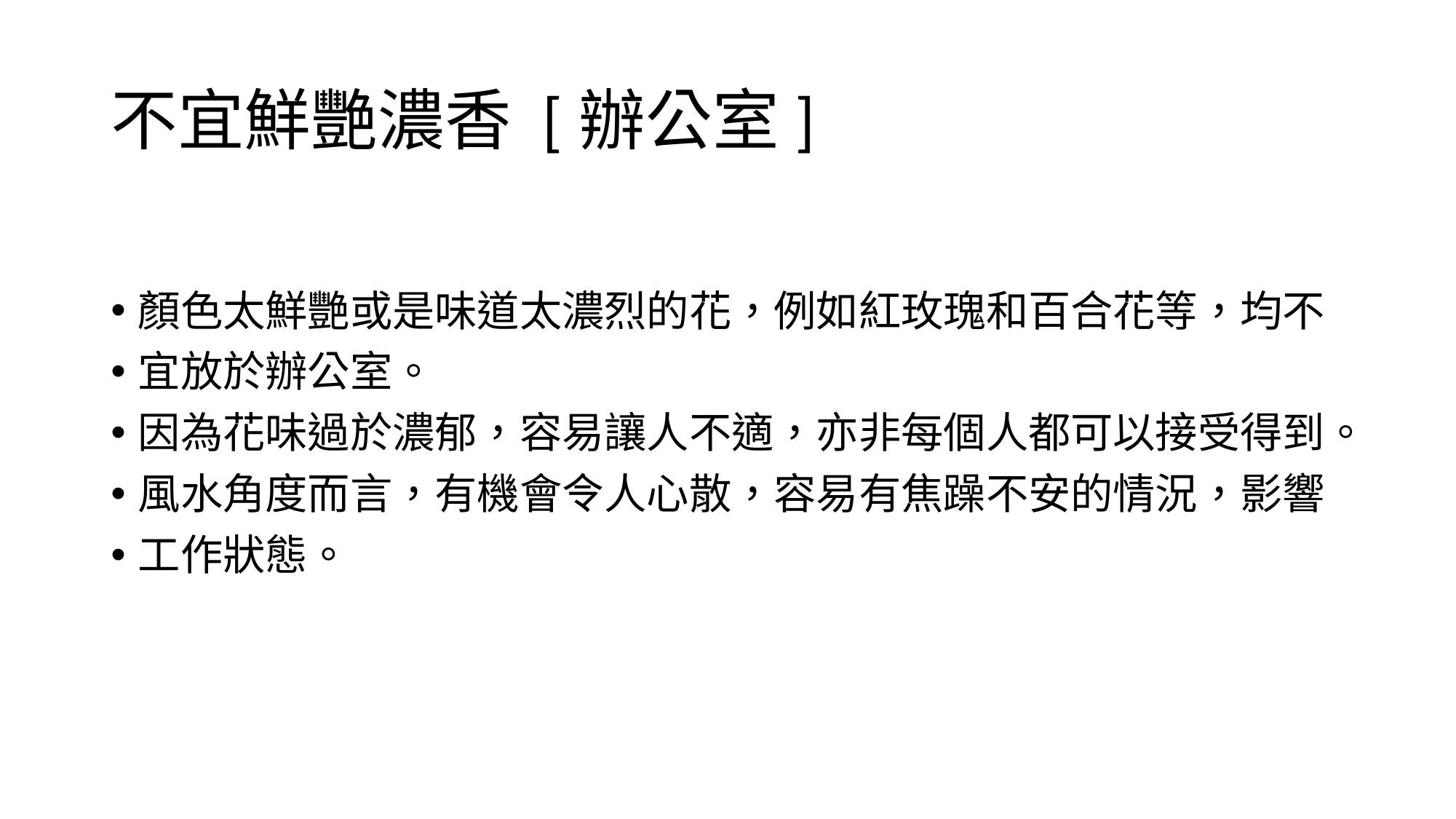

# 不宜鮮艷濃香 [辦公室]

顏色太鮮艷或是味道太濃烈的花，例如紅玫瑰和百合花等，均不
宜放於辦公室。
因為花味過於濃郁，容易讓人不適，亦非每個人都可以接受得到。
風水角度而言，有機會令人心散，容易有焦躁不安的情況，影響
工作狀態。